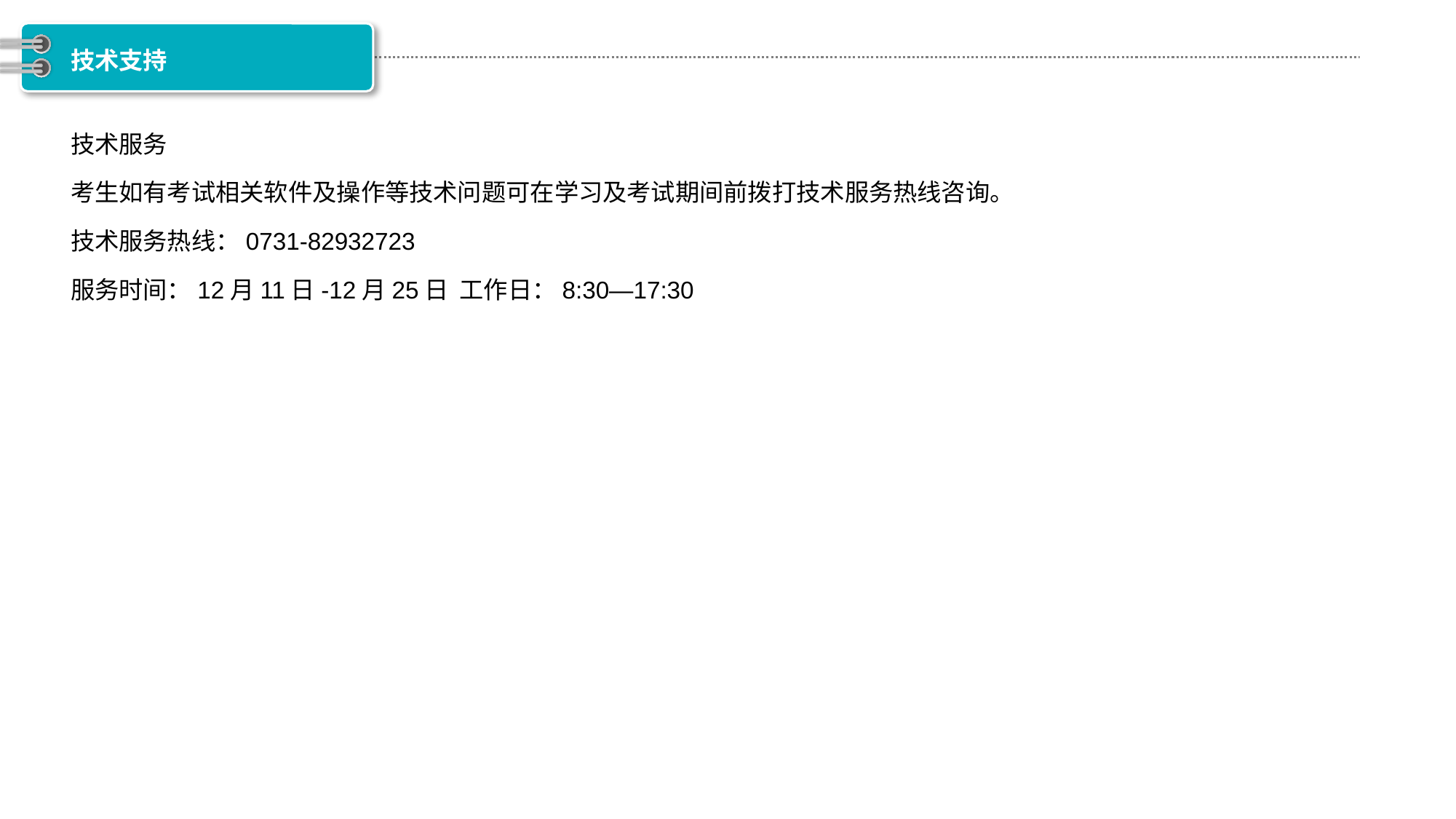

# 技术支持
技术服务
考生如有考试相关软件及操作等技术问题可在学习及考试期间前拨打技术服务热线咨询。
技术服务热线：0731-82932723
服务时间：12月11日-12月25日  工作日：8:30—17:30